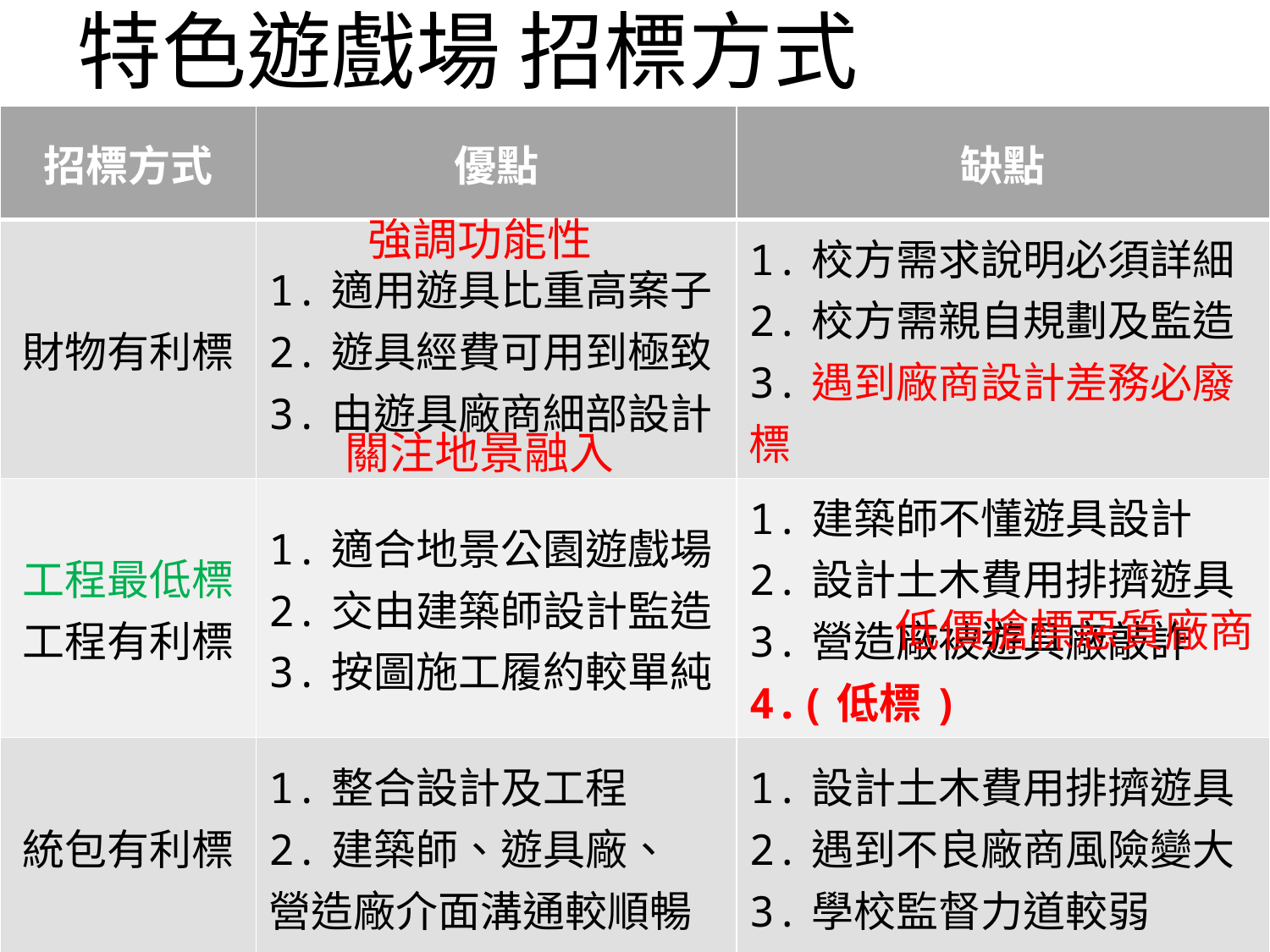

# 特色遊戲場 招標方式
| 招標方式 | 優點 | 缺點 |
| --- | --- | --- |
| 財物有利標 | 1.適用遊具比重高案子 2.遊具經費可用到極致 3.由遊具廠商細部設計 | 1.校方需求說明必須詳細 2.校方需親自規劃及監造 3.遇到廠商設計差務必廢標 |
| 工程最低標 工程有利標 | 1.適合地景公園遊戲場 2.交由建築師設計監造 3.按圖施工履約較單純 | 1.建築師不懂遊具設計 2.設計土木費用排擠遊具 3.營造廠被遊具廠敲詐 4.(低標) |
| 統包有利標 | 1.整合設計及工程 2.建築師、遊具廠、 營造廠介面溝通較順暢 | 1.設計土木費用排擠遊具 2.遇到不良廠商風險變大 3.學校監督力道較弱 |
強調功能性
關注地景融入
低價搶標惡質廠商